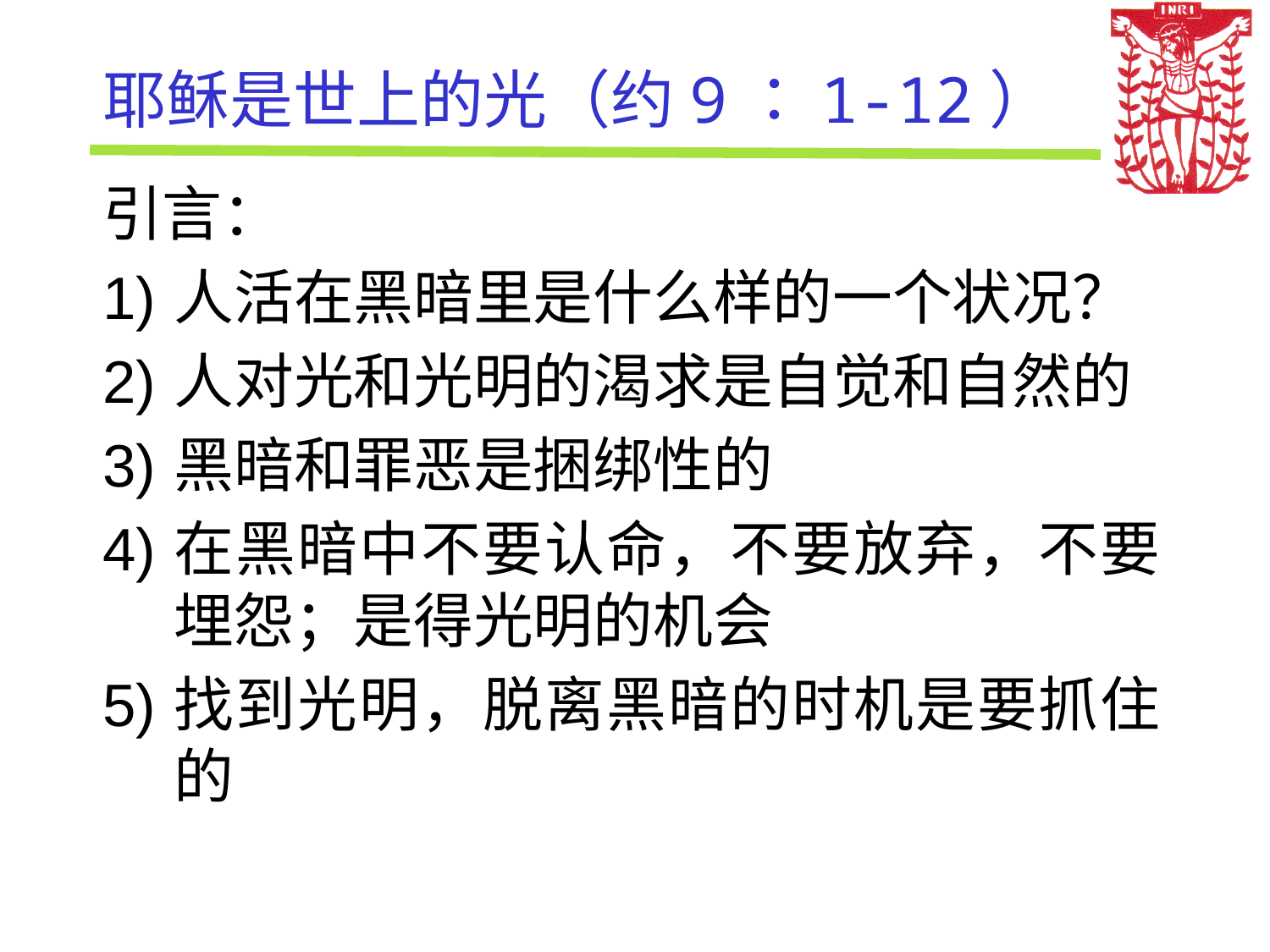

# 耶稣是世上的光（约9：1-12）
引言：
人活在黑暗里是什么样的一个状况？
人对光和光明的渴求是自觉和自然的
黑暗和罪恶是捆绑性的
在黑暗中不要认命，不要放弃，不要埋怨；是得光明的机会
找到光明，脱离黑暗的时机是要抓住的